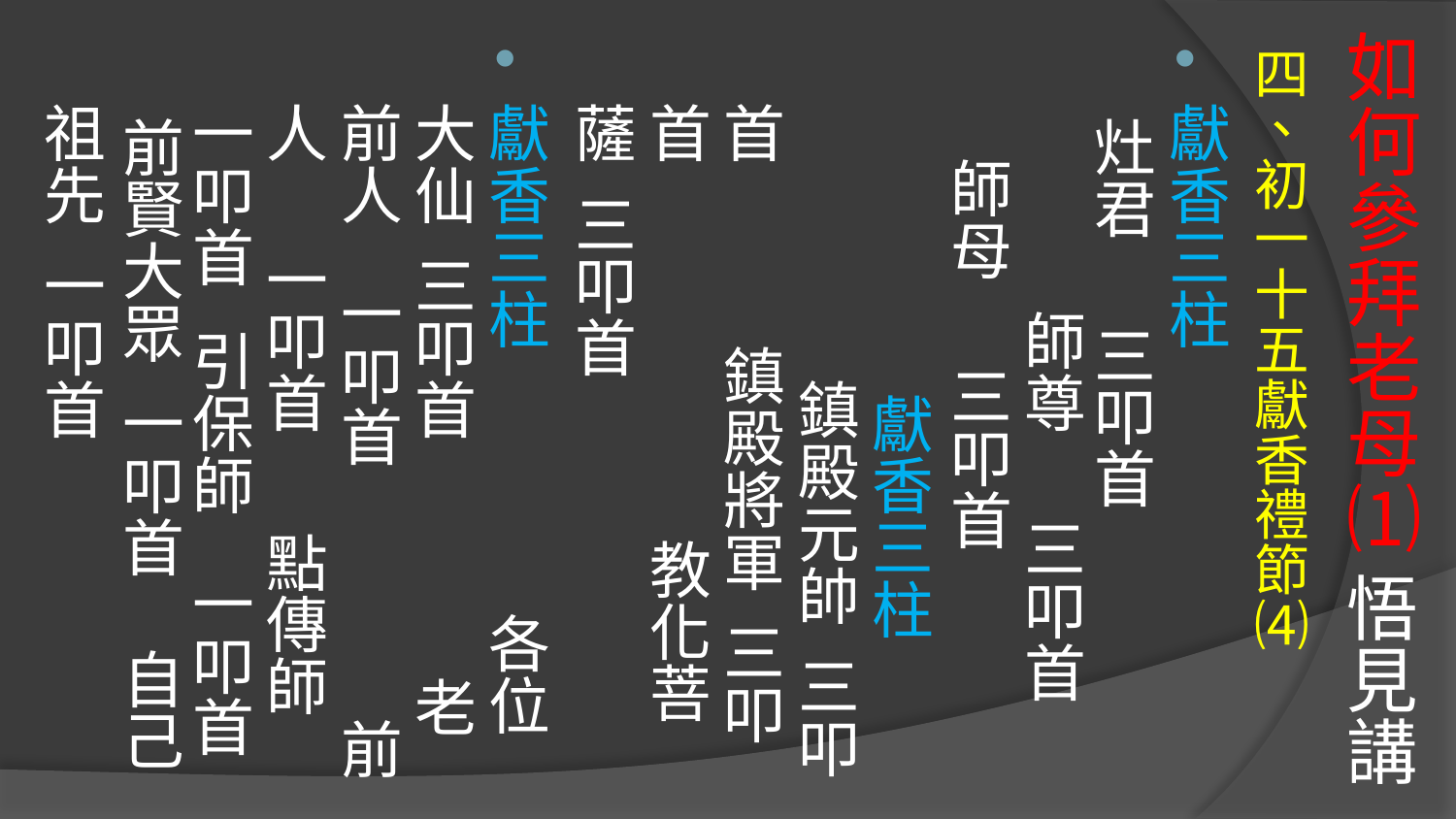

# 如何參拜老母⑴ 悟見講
四、初一十五獻香禮節⑷
獻香三柱                                 灶君      三叩首                                   師尊      三叩首          師母      三叩首                                      獻香三柱                               鎮殿元帥  三叩首             鎮殿將軍  三叩首                           教化菩薩  三叩首
獻香三柱                   各位大仙  三叩首                 老前人    一叩首                  前人      一叩首       點傳師    一叩首   引保師    一叩首   前賢大眾  一叩首     自己祖先  一叩首